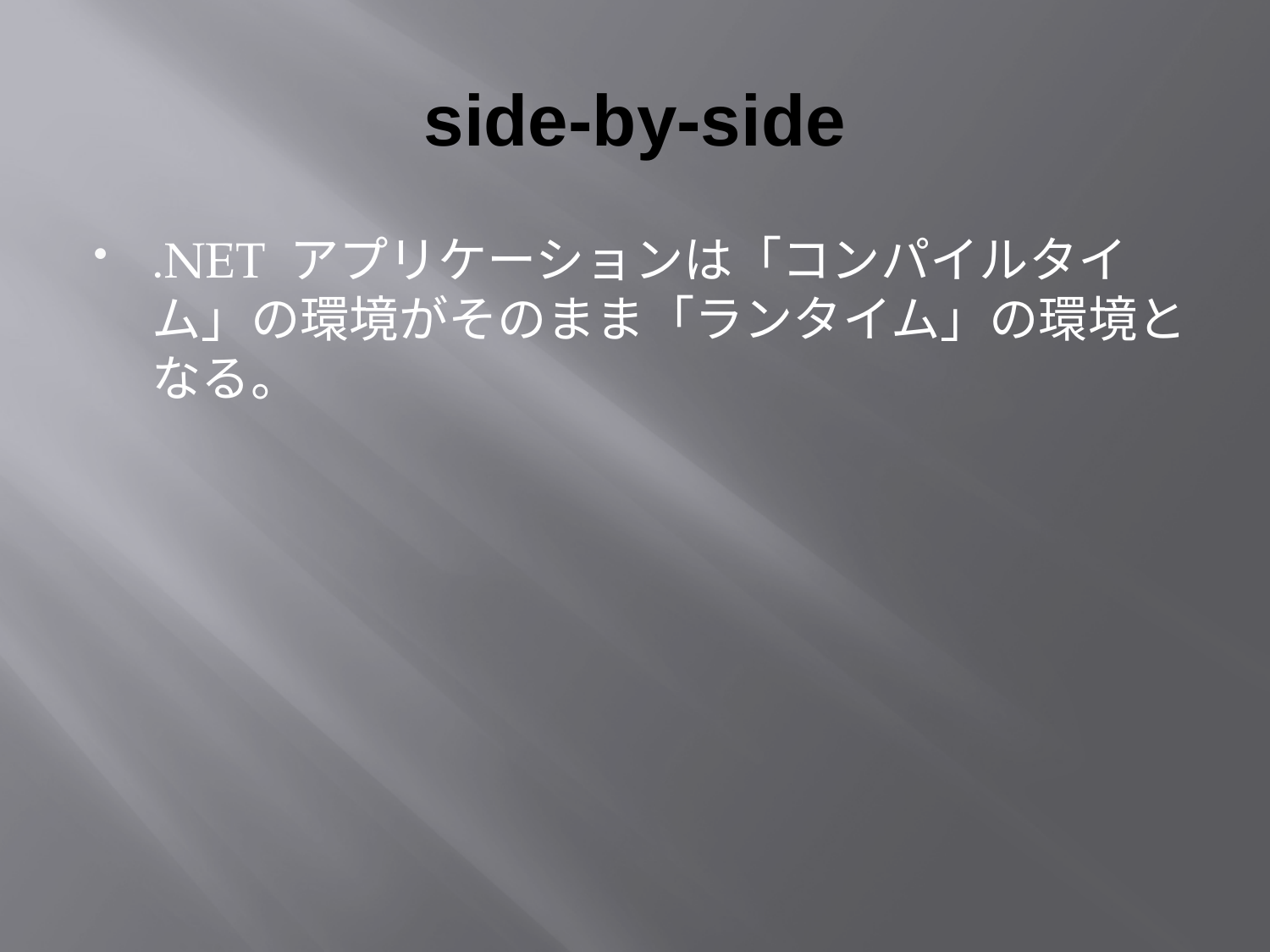

# side-by-side
.NET アプリケーションは「コンパイルタイム」の環境がそのまま「ランタイム」の環境となる。